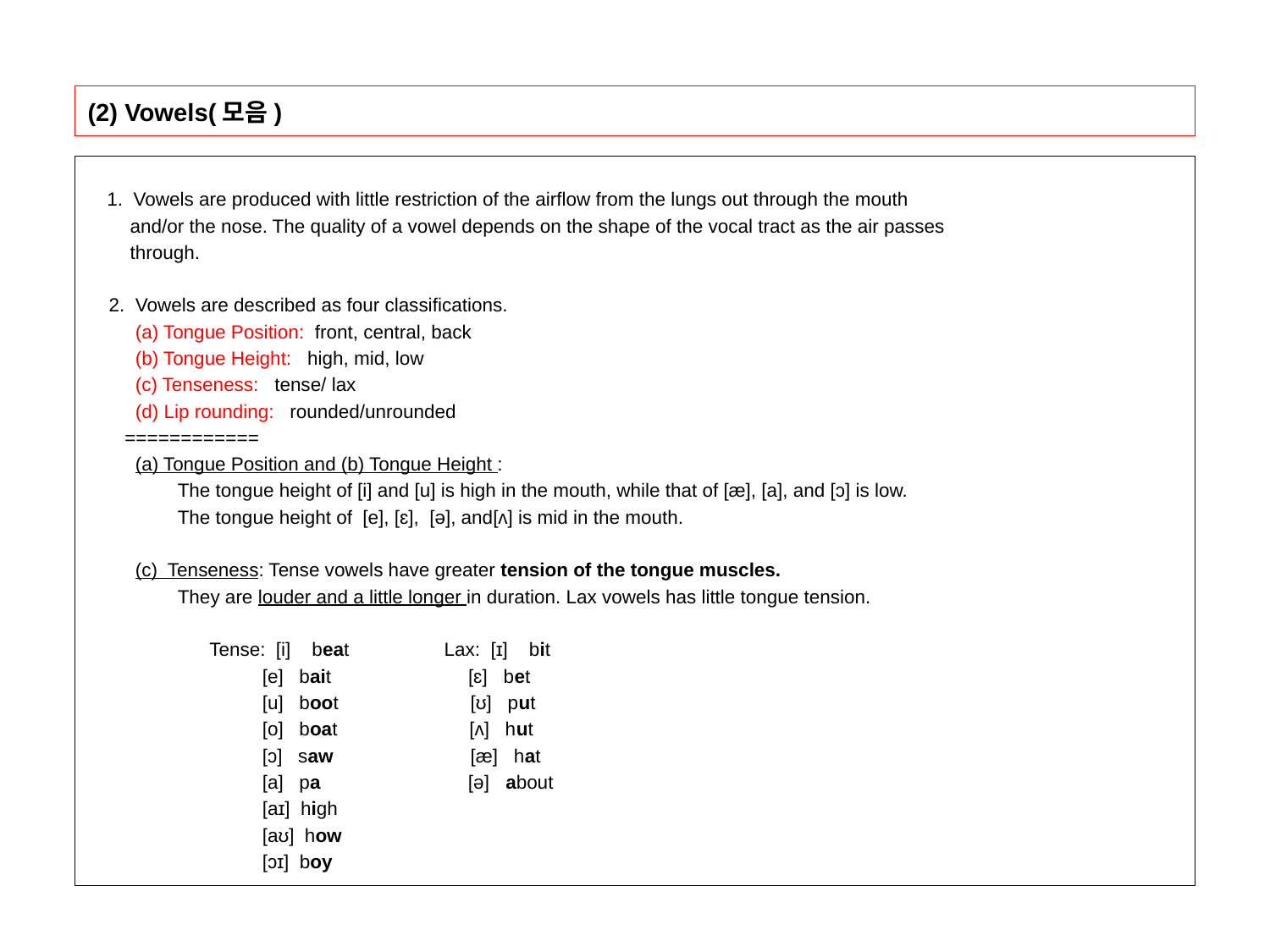

# (2) Vowels(모음)

    1.  Vowels are produced with little restriction of the airflow from the lungs out through the mouth
        and/or the nose. The quality of a vowel depends on the shape of the vocal tract as the air passes
        through.

    2.  Vowels are described as four classifications.
         (a) Tongue Position:  front, central, back
         (b) Tongue Height:   high, mid, low
         (c) Tenseness:   tense/ lax
         (d) Lip rounding:   rounded/unrounded
       ============
         (a) Tongue Position and (b) Tongue Height :
                 The tongue height of [i] and [u] is high in the mouth, while that of [æ], [a], and [ɔ] is low.
                 The tongue height of  [e], [ɛ],  [ə], and[ʌ] is mid in the mouth.

         (c)  Tenseness: Tense vowels have greater tension of the tongue muscles.
                 They are louder and a little longer in duration. Lax vowels has little tongue tension.

                       Tense:  [i]    beat                  Lax:  [ɪ]    bit
                                 [e]   bait                          [ɛ]   bet
                                 [u]   boot                         [ʊ]   put
                                 [o]   boat                         [ʌ]   hut
                                 [ɔ]   saw                          [æ]   hat
                                 [a]   pa                            [ə]   about
                                 [aɪ]  high
                                 [aʊ]  how
                                 [ɔɪ]  boy